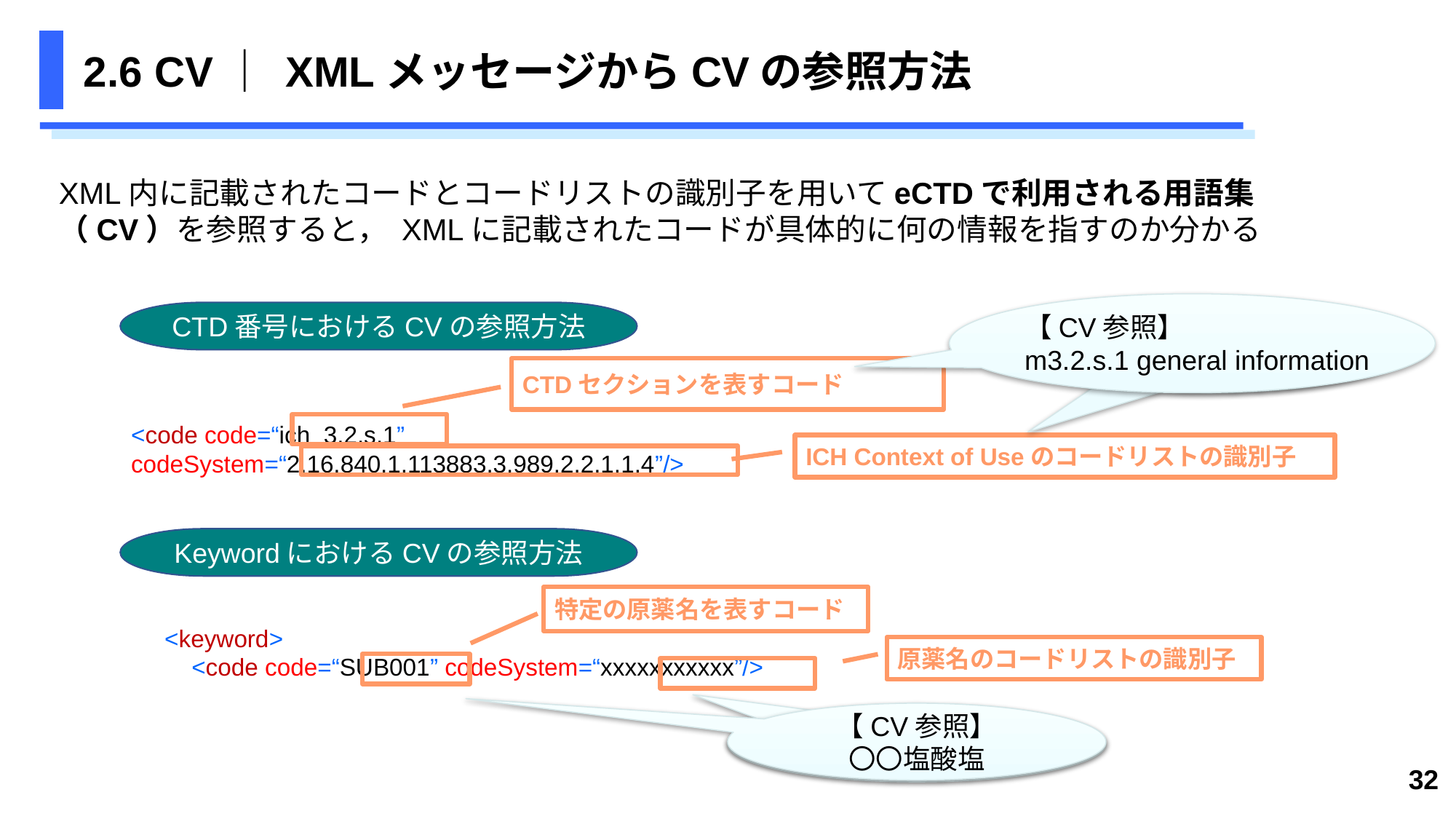

# 2.6 CV｜ XMLメッセージからCVの参照方法
XML内に記載されたコードとコードリストの識別子を用いてeCTDで利用される用語集
（CV）を参照すると， XMLに記載されたコードが具体的に何の情報を指すのか分かる
【CV参照】
m3.2.s.1 general information
CTD番号におけるCVの参照方法

CTDセクションを表すコード
<code code=“ich_3.2.s.1” codeSystem=“2.16.840.1.113883.3.989.2.2.1.1.4”/>

     <keyword>
         <code code=“SUB001” codeSystem=“xxxxxxxxxxx”/>

ICH Context of Useのコードリストの識別子

KeywordにおけるCVの参照方法
特定の原薬名を表すコード
原薬名のコードリストの識別子

【CV参照】
〇〇塩酸塩

32